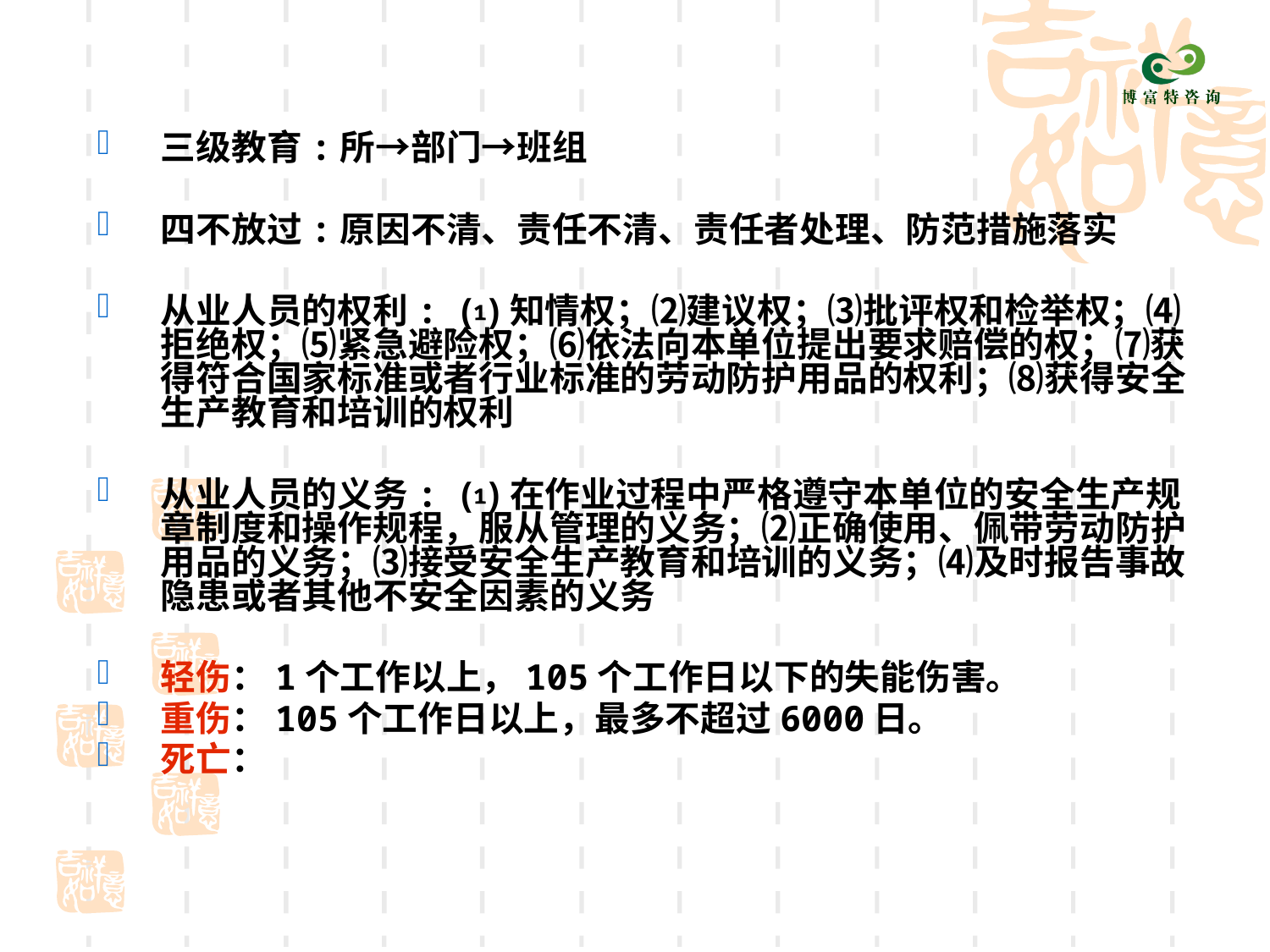

三级教育:所→部门→班组

四不放过:原因不清、责任不清、责任者处理、防范措施落实

从业人员的权利: ⑴知情权；⑵建议权；⑶批评权和检举权；⑷拒绝权；⑸紧急避险权；⑹依法向本单位提出要求赔偿的权；⑺获得符合国家标准或者行业标准的劳动防护用品的权利；⑻获得安全生产教育和培训的权利

从业人员的义务: ⑴在作业过程中严格遵守本单位的安全生产规章制度和操作规程，服从管理的义务；⑵正确使用、佩带劳动防护用品的义务；⑶接受安全生产教育和培训的义务；⑷及时报告事故隐患或者其他不安全因素的义务

轻伤：1个工作以上，105个工作日以下的失能伤害。
重伤：105个工作日以上，最多不超过6000日。
死亡：

12